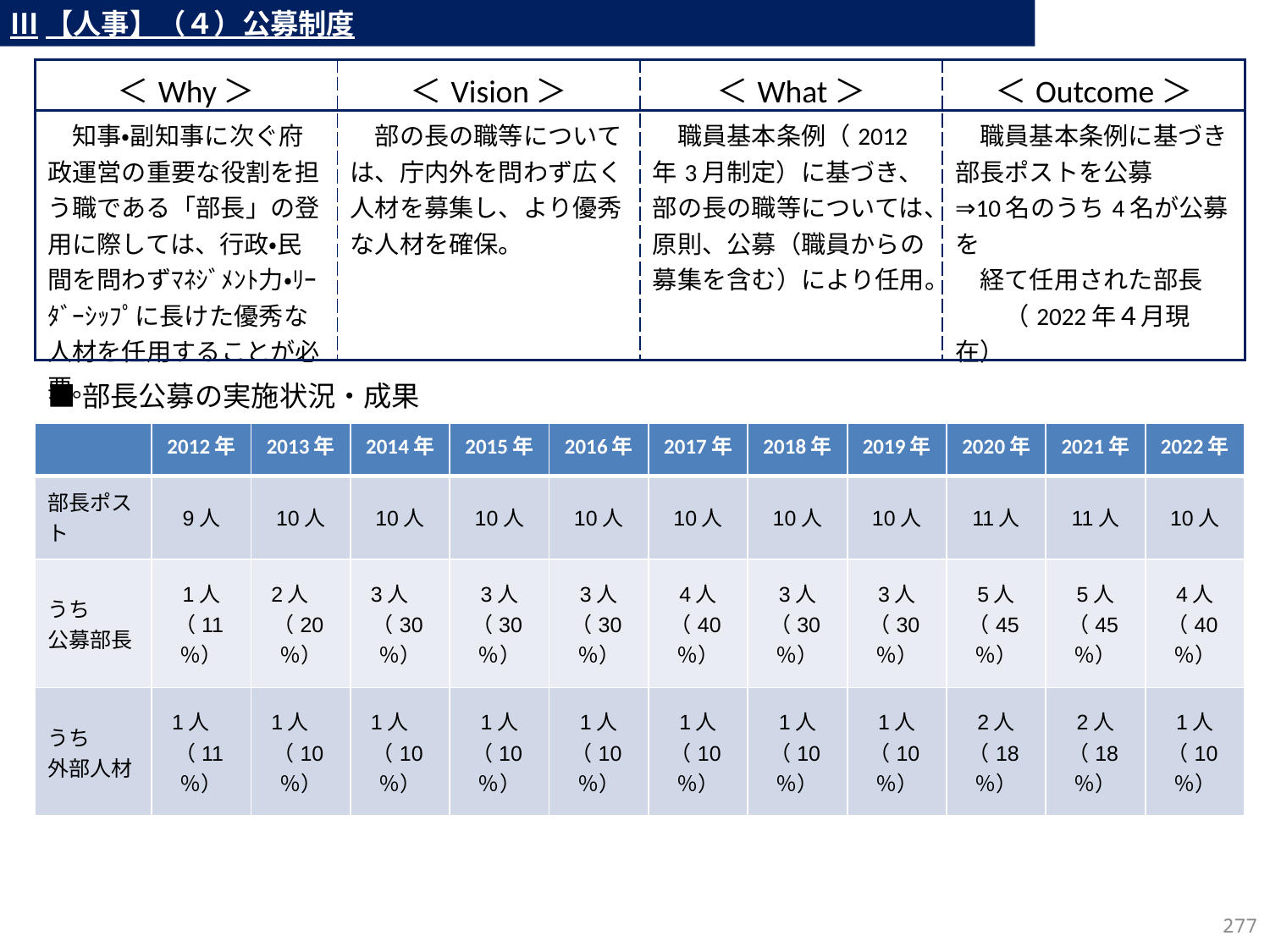

Ⅲ【人事】（４）公募制度
| ＜Why＞ | ＜Vision＞ | ＜What＞ | ＜Outcome＞ |
| --- | --- | --- | --- |
| 知事・副知事に次ぐ府政運営の重要な役割を担う職である「部長」の登用に際しては、行政・民間を問わずﾏﾈｼﾞﾒﾝﾄ力・ﾘｰﾀﾞｰｼｯﾌﾟに長けた優秀な人材を任用することが必要。 | 部の長の職等については、庁内外を問わず広く人材を募集し、より優秀な人材を確保。 | 職員基本条例（2012年3月制定）に基づき、部の長の職等については、原則、公募（職員からの募集を含む）により任用。 | 職員基本条例に基づき部長ポストを公募 ⇒10名のうち4名が公募を 　経て任用された部長　 　　（2022年４月現在） |
■部長公募の実施状況・成果
|  | 2012年 | 2013年 | 2014年 | 2015年 | 2016年 | 2017年 | 2018年 | 2019年 | 2020年 | 2021年 | 2022年 |
| --- | --- | --- | --- | --- | --- | --- | --- | --- | --- | --- | --- |
| 部長ポスト | 9人 | 10人 | 10人 | 10人 | 10人 | 10人 | 10人 | 10人 | 11人 | 11人 | 10人 |
| うち 公募部長 | 1人 （11％） | 2人　 （20％） | 3人　 （30％） | 3人 （30％） | 3人 （30％） | 4人 （40％） | 3人 （30％） | 3人 （30％） | 5人 （45％） | 5人 （45％） | 4人 （40％） |
| うち 外部人材 | 1人　 （11％） | 1人　 （10％） | 1人　 （10％） | 1人 （10％） | 1人 （10％） | 1人 （10％） | 1人 （10％） | 1人 （10％） | 2人 （18％） | 2人 （18％） | 1人 （10％） |
277